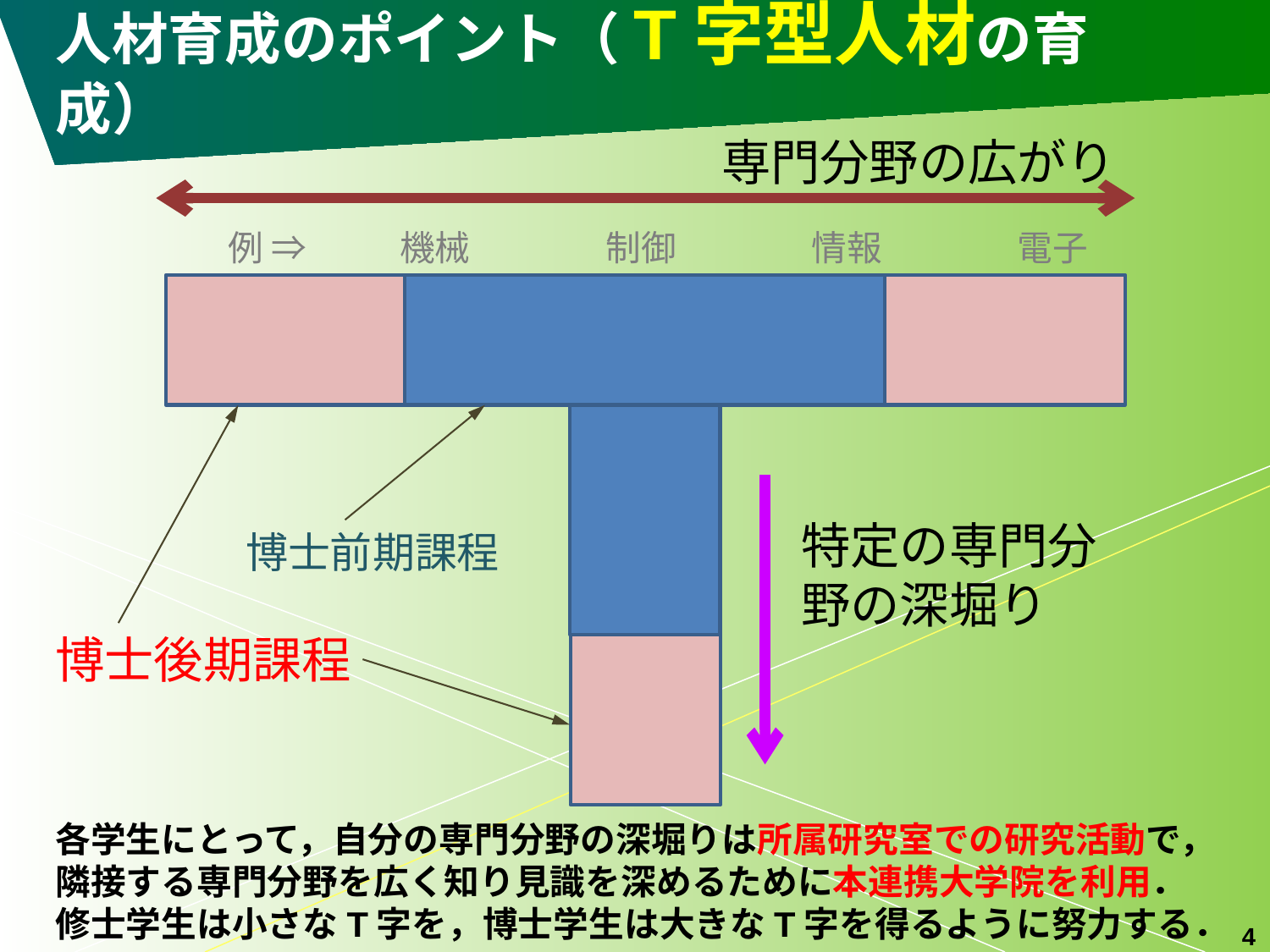

# 人材育成のポイント（T字型人材の育成）
専門分野の広がり
例 ⇒
機械
制御
情報
電子

特定の専門分野の深堀り
博士前期課程
博士後期課程
各学生にとって，自分の専門分野の深堀りは所属研究室での研究活動で，
隣接する専門分野を広く知り見識を深めるために本連携大学院を利用．
修士学生は小さなT字を，博士学生は大きなT字を得るように努力する．
4